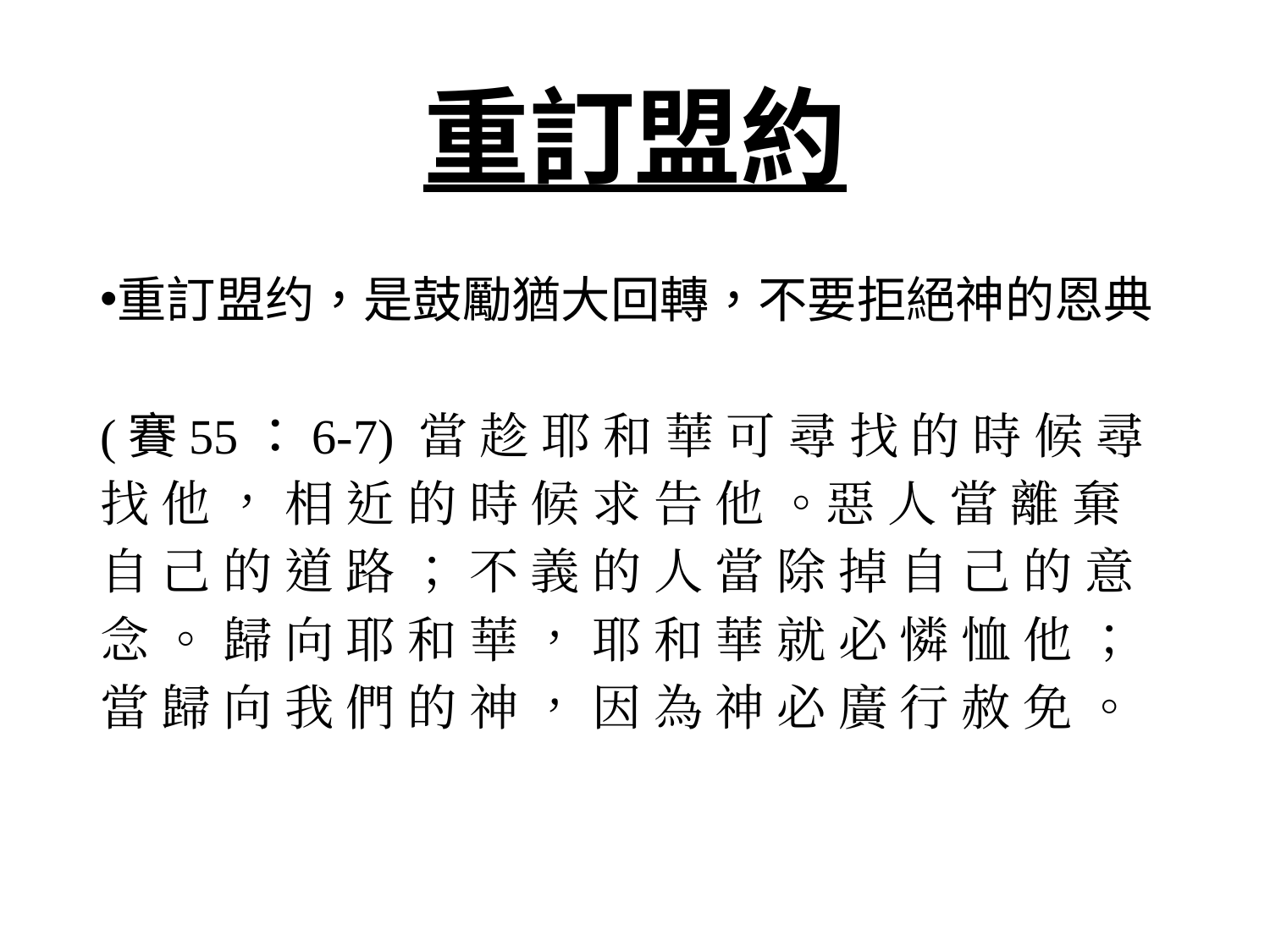

# 重訂盟約
重訂盟约，是鼓勵猶大回轉，不要拒絕神的恩典

(賽55：6-7) 當 趁 耶 和 華 可 尋 找 的 時 候 尋 找 他 ， 相 近 的 時 候 求 告 他 。惡 人 當 離 棄 自 己 的 道 路 ； 不 義 的 人 當 除 掉 自 己 的 意 念 。 歸 向 耶 和 華 ， 耶 和 華 就 必 憐 恤 他 ； 當 歸 向 我 們 的 神 ， 因 為 神 必 廣 行 赦 免 。